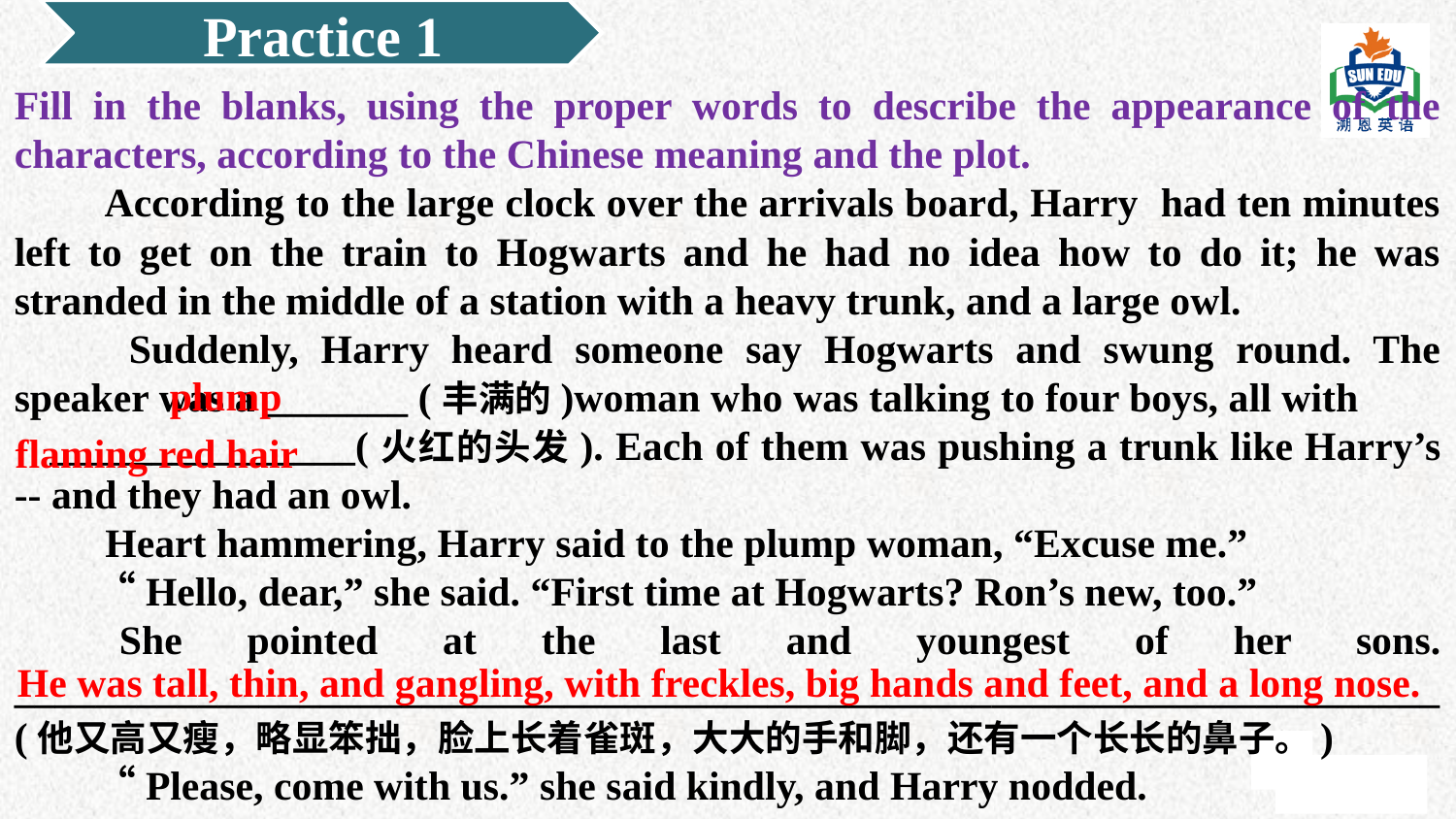

Practice 1

Fill in the blanks, using the proper words to describe the appearance of the characters, according to the Chinese meaning and the plot.
        According to the large clock over the arrivals board, Harry  had ten minutes left to get on the train to Hogwarts and he had no idea how to do it; he was stranded in the middle of a station with a heavy trunk, and a large owl.
　　Suddenly, Harry heard someone say Hogwarts and swung round. The speaker was a _______ (丰满的)woman who was talking to four boys, all with            _______________(火红的头发). Each of them was pushing a trunk like Harry’s -- and they had an owl.
　　Heart hammering, Harry said to the plump woman, “Excuse me.”
　　“Hello, dear,” she said. “First time at Hogwarts? Ron’s new, too.”
　She pointed at the last and youngest of her sons. ______________________________________________________________________ (他又高又瘦，略显笨拙，脸上长着雀斑，大大的手和脚，还有一个长长的鼻子。)
　　“Please, come with us.” she said kindly, and Harry nodded.
plump
flaming red hair
He was tall, thin, and gangling, with freckles, big hands and feet, and a long nose.